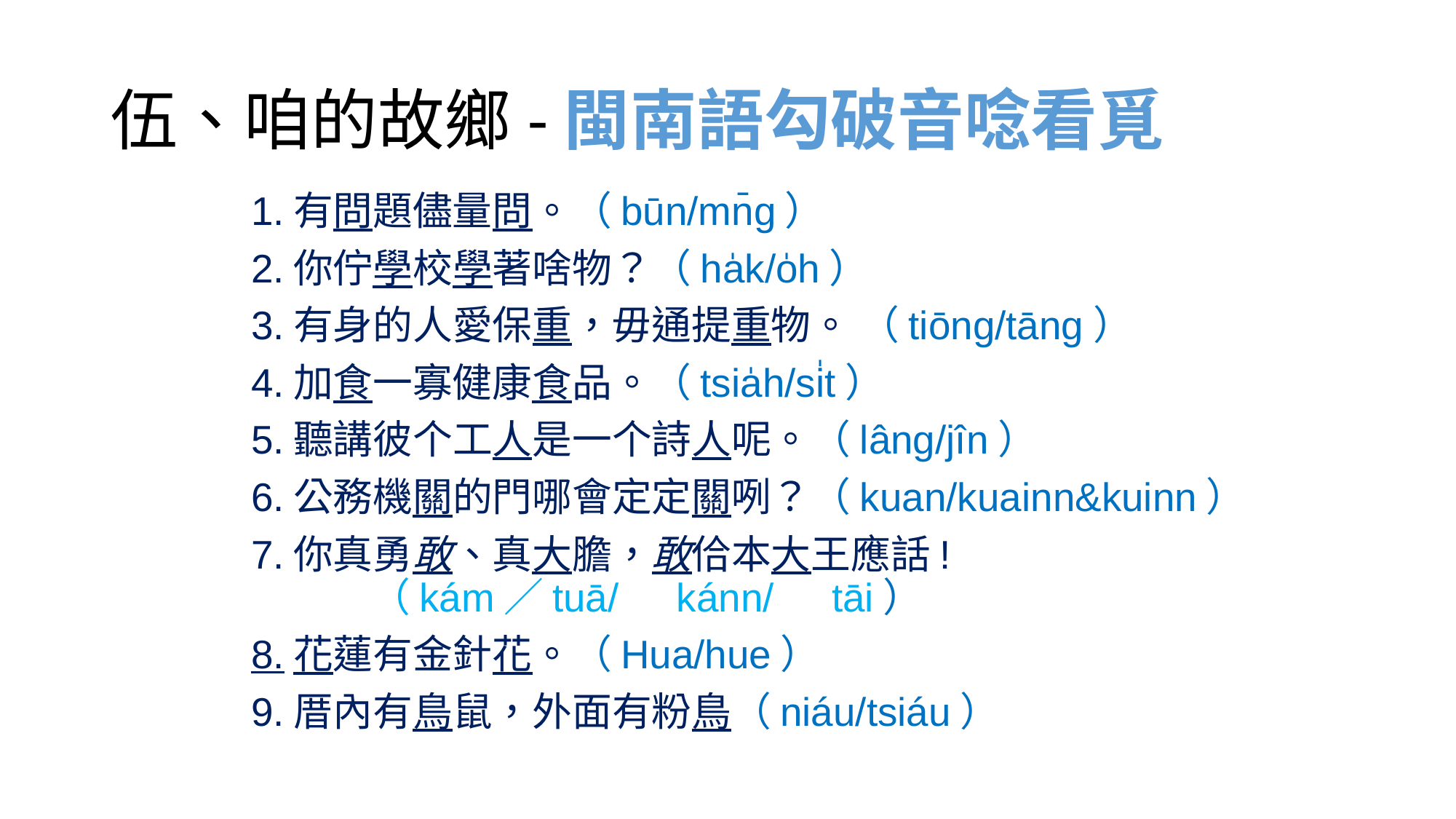

# 伍、咱的故鄉-閩南語勾破音唸看覓
1.有問題儘量問。（būn/mn̄g）
2.你佇學校學著啥物？（ha̍k/o̍h）
3.有身的人愛保重，毋通提重物。 （tiōng/tāng）
4.加食一寡健康食品。（tsia̍h/si̍t）
5.聽講彼个工人是一个詩人呢。（lâng/jîn）
6.公務機關的門哪會定定關咧？（kuan/kuainn&kuinn）
7.你真勇敢、真大膽，敢佮本大王應話!
　　　（kám／tuā/　kánn/　tāi）
8.花蓮有金針花。（Hua/hue）
9.厝內有鳥鼠，外面有粉鳥（niáu/tsiáu）